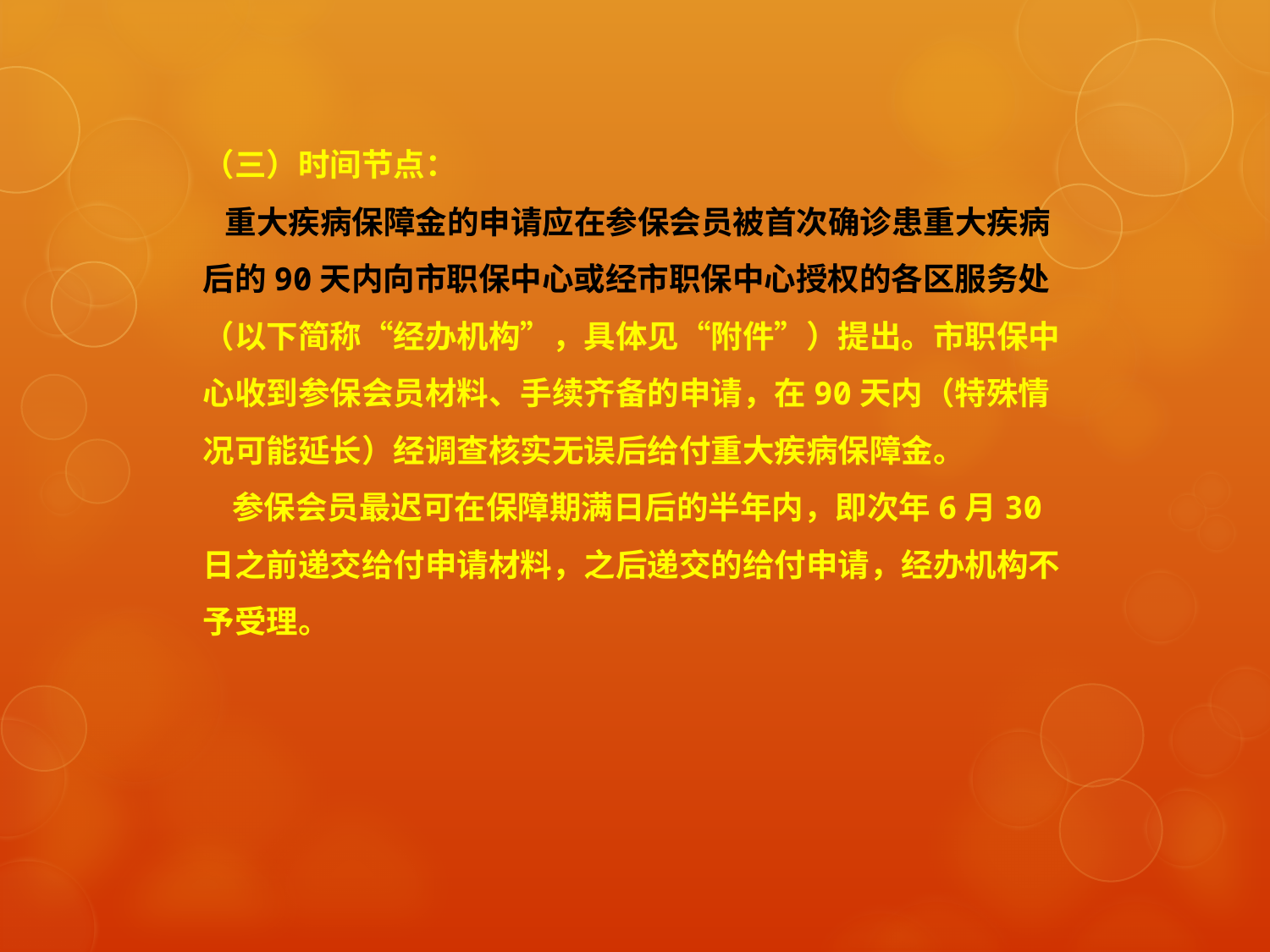

（三）时间节点：
  重大疾病保障金的申请应在参保会员被首次确诊患重大疾病后的90天内向市职保中心或经市职保中心授权的各区服务处（以下简称“经办机构”，具体见“附件”）提出。市职保中心收到参保会员材料、手续齐备的申请，在90天内（特殊情况可能延长）经调查核实无误后给付重大疾病保障金。
   参保会员最迟可在保障期满日后的半年内，即次年6月30日之前递交给付申请材料，之后递交的给付申请，经办机构不予受理。